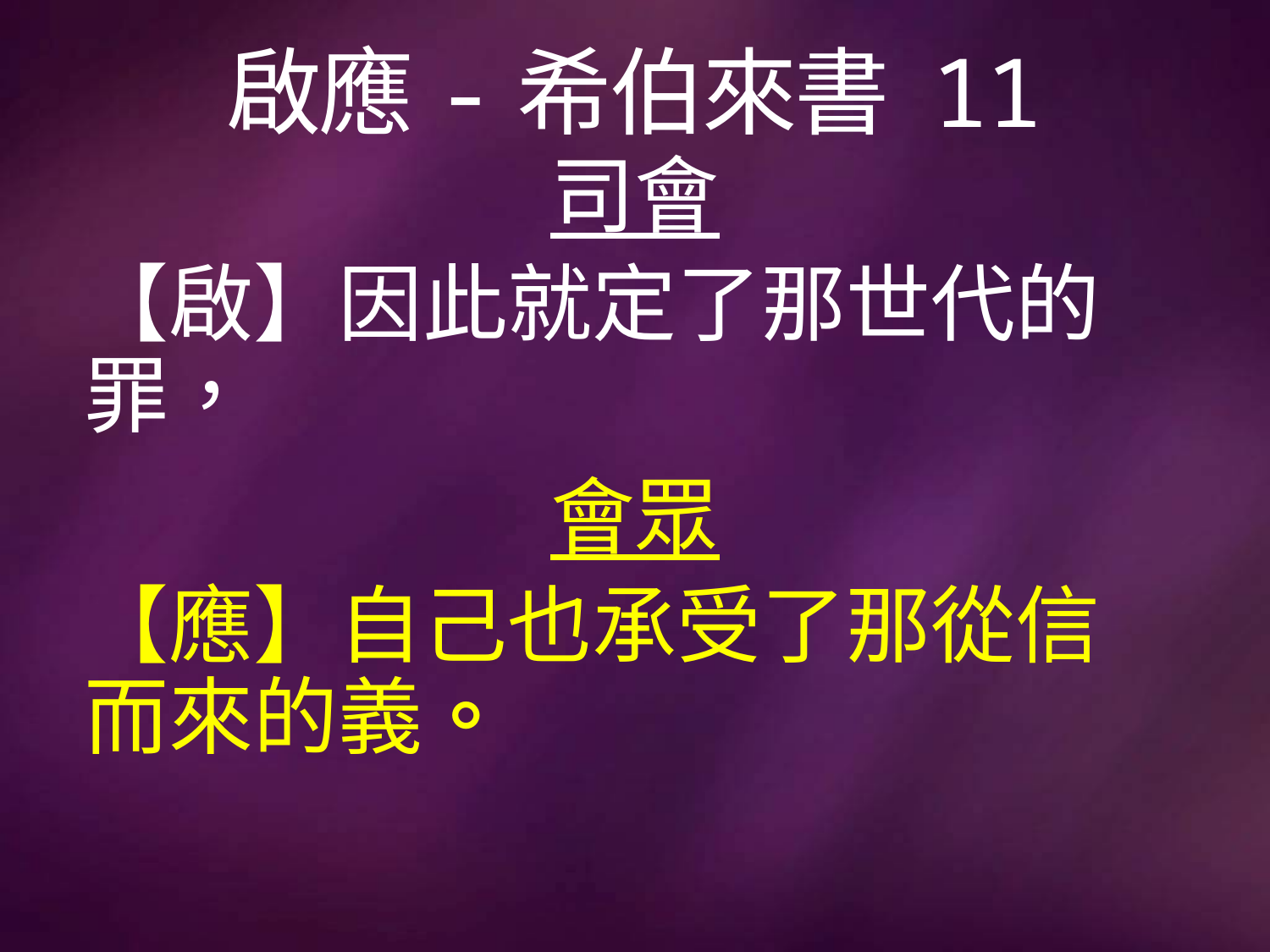

# 啟應-希伯來書 11
司會
【啟】因此就定了那世代的罪，

會眾
【應】自己也承受了那從信而來的義。